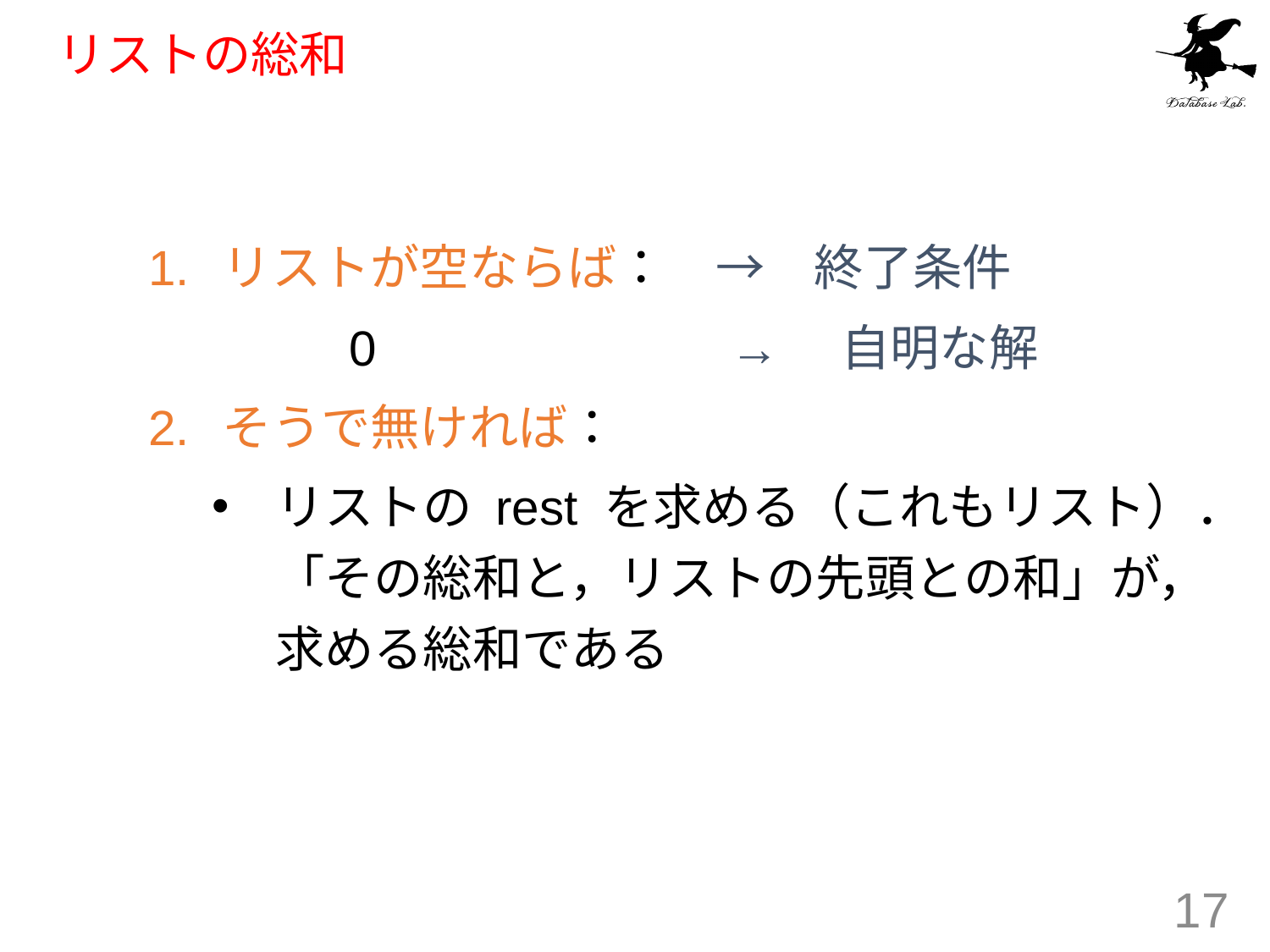

# リストの総和
リストが空ならば：　→　終了条件
		0	 		→　自明な解
そうで無ければ：
リストの rest を求める（これもリスト）．「その総和と，リストの先頭との和」が，求める総和である

17